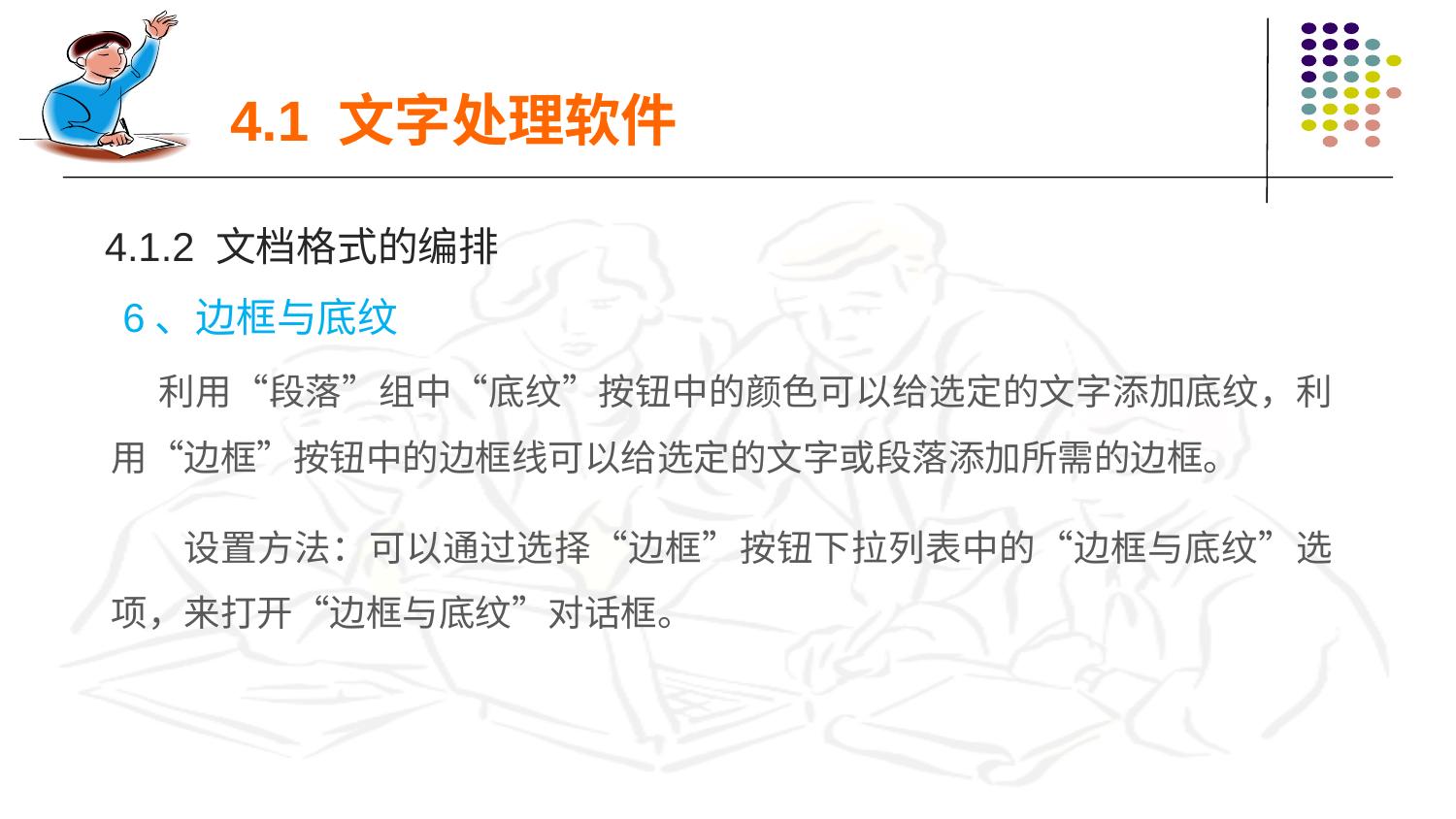

4.1 文字处理软件
4.1.2 文档格式的编排
 6、边框与底纹
    利用“段落”组中“底纹”按钮中的颜色可以给选定的文字添加底纹，利用“边框”按钮中的边框线可以给选定的文字或段落添加所需的边框。
       设置方法：可以通过选择“边框”按钮下拉列表中的“边框与底纹”选项，来打开“边框与底纹”对话框。